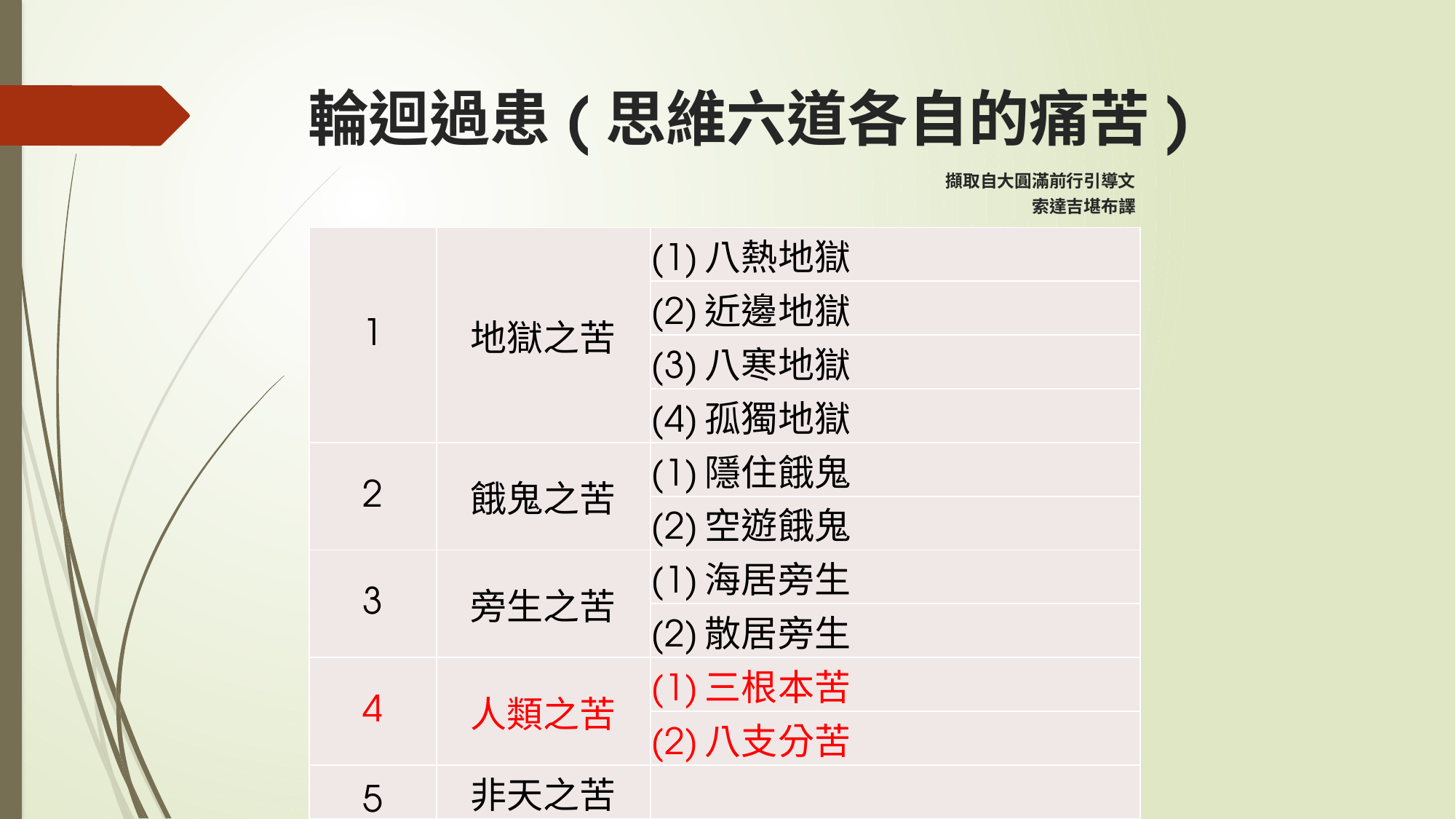

# 輪迴過患(思維六道各自的痛苦)
擷取自大圓滿前行引導文
索達吉堪布譯
| 1 | 地獄之苦 | (1)八熱地獄 |
| --- | --- | --- |
|  |  | (2)近邊地獄 |
|  |  | (3)八寒地獄 |
|  |  | (4)孤獨地獄 |
| 2 | 餓鬼之苦 | (1)隱住餓鬼 |
|  |  | (2)空遊餓鬼 |
| 3 | 旁生之苦 | (1)海居旁生 |
|  |  | (2)散居旁生 |
| 4 | 人類之苦 | (1)三根本苦 |
|  |  | (2)八支分苦 |
| 5 | 非天之苦 |  |
| 6 | 天人之苦 |  |